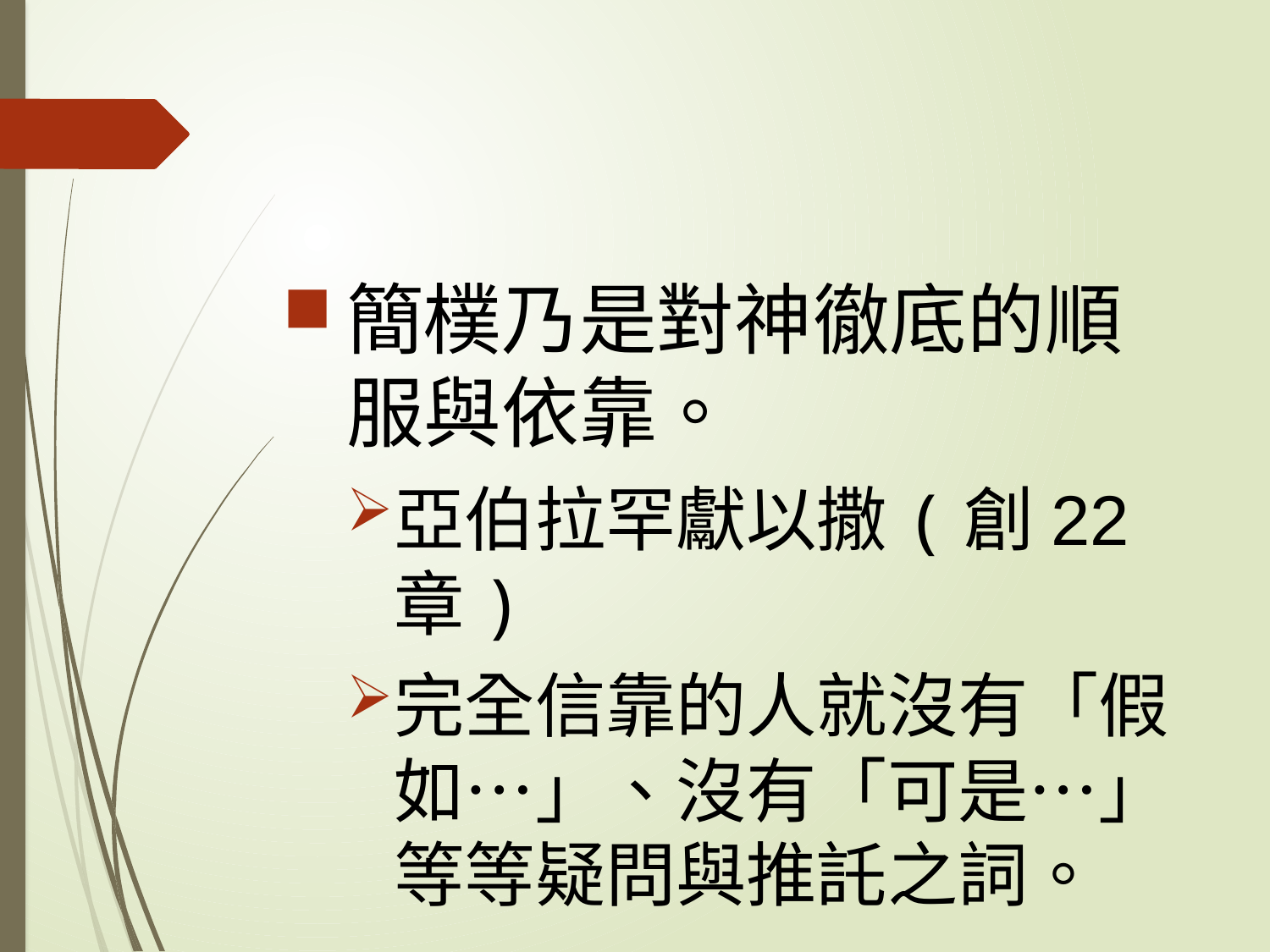

#
簡樸乃是對神徹底的順服與依靠。
亞伯拉罕獻以撒(創22章)
完全信靠的人就沒有「假如…」、沒有「可是…」等等疑問與推託之詞。